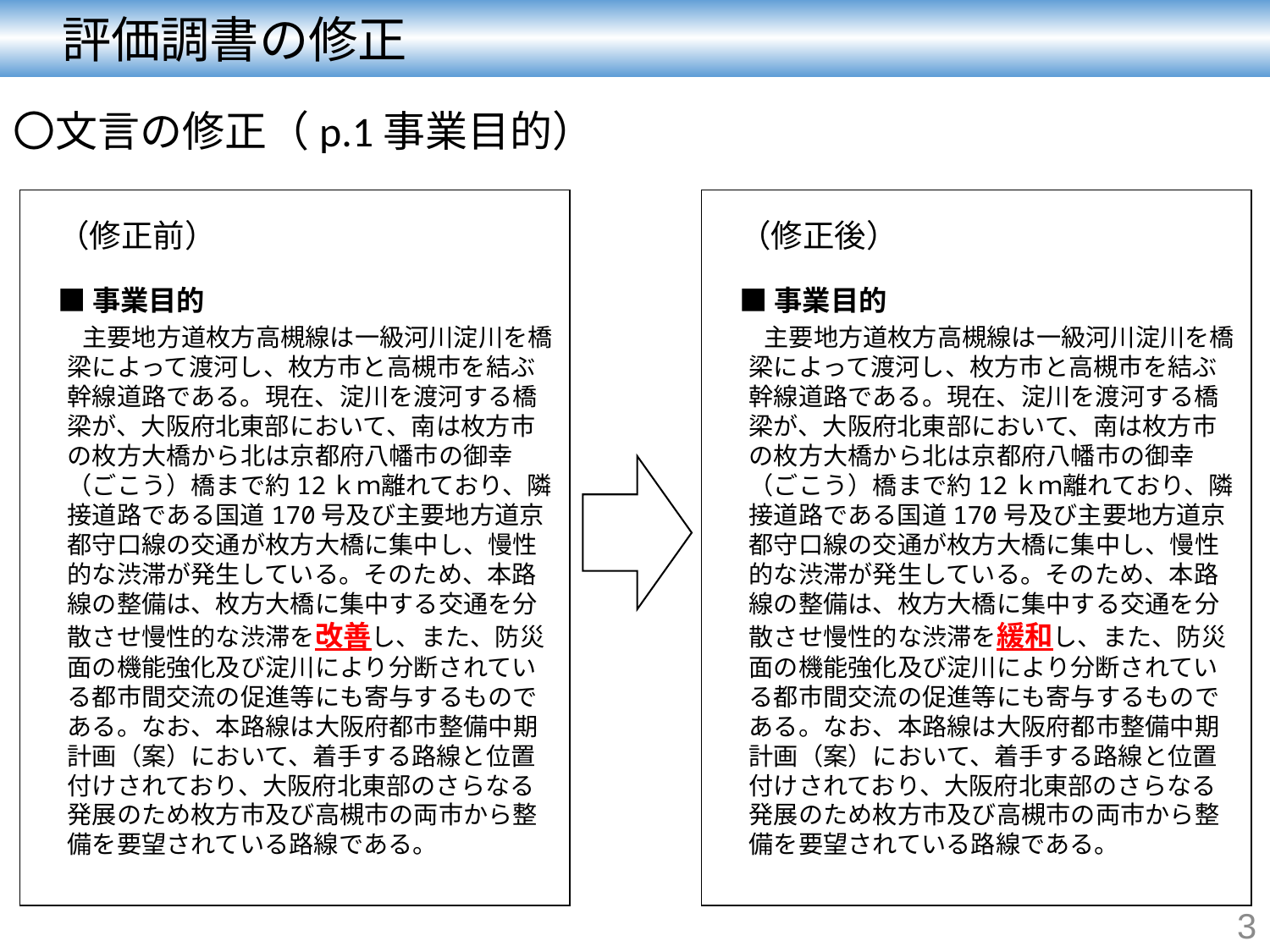

評価調書の修正
# 〇文言の修正（p.1事業目的）

（修正前）

■事業目的
　主要地方道枚方高槻線は一級河川淀川を橋梁によって渡河し、枚方市と高槻市を結ぶ幹線道路である。現在、淀川を渡河する橋梁が、大阪府北東部において、南は枚方市の枚方大橋から北は京都府八幡市の御幸（ごこう）橋まで約12ｋｍ離れており、隣接道路である国道170号及び主要地方道京都守口線の交通が枚方大橋に集中し、慢性的な渋滞が発生している。そのため、本路線の整備は、枚方大橋に集中する交通を分散させ慢性的な渋滞を改善し、また、防災面の機能強化及び淀川により分断されている都市間交流の促進等にも寄与するものである。なお、本路線は大阪府都市整備中期計画（案）において、着手する路線と位置付けされており、大阪府北東部のさらなる発展のため枚方市及び高槻市の両市から整備を要望されている路線である。

（修正後）

■事業目的
　主要地方道枚方高槻線は一級河川淀川を橋梁によって渡河し、枚方市と高槻市を結ぶ幹線道路である。現在、淀川を渡河する橋梁が、大阪府北東部において、南は枚方市の枚方大橋から北は京都府八幡市の御幸（ごこう）橋まで約12ｋｍ離れており、隣接道路である国道170号及び主要地方道京都守口線の交通が枚方大橋に集中し、慢性的な渋滞が発生している。そのため、本路線の整備は、枚方大橋に集中する交通を分散させ慢性的な渋滞を緩和し、また、防災面の機能強化及び淀川により分断されている都市間交流の促進等にも寄与するものである。なお、本路線は大阪府都市整備中期計画（案）において、着手する路線と位置付けされており、大阪府北東部のさらなる発展のため枚方市及び高槻市の両市から整備を要望されている路線である。

3